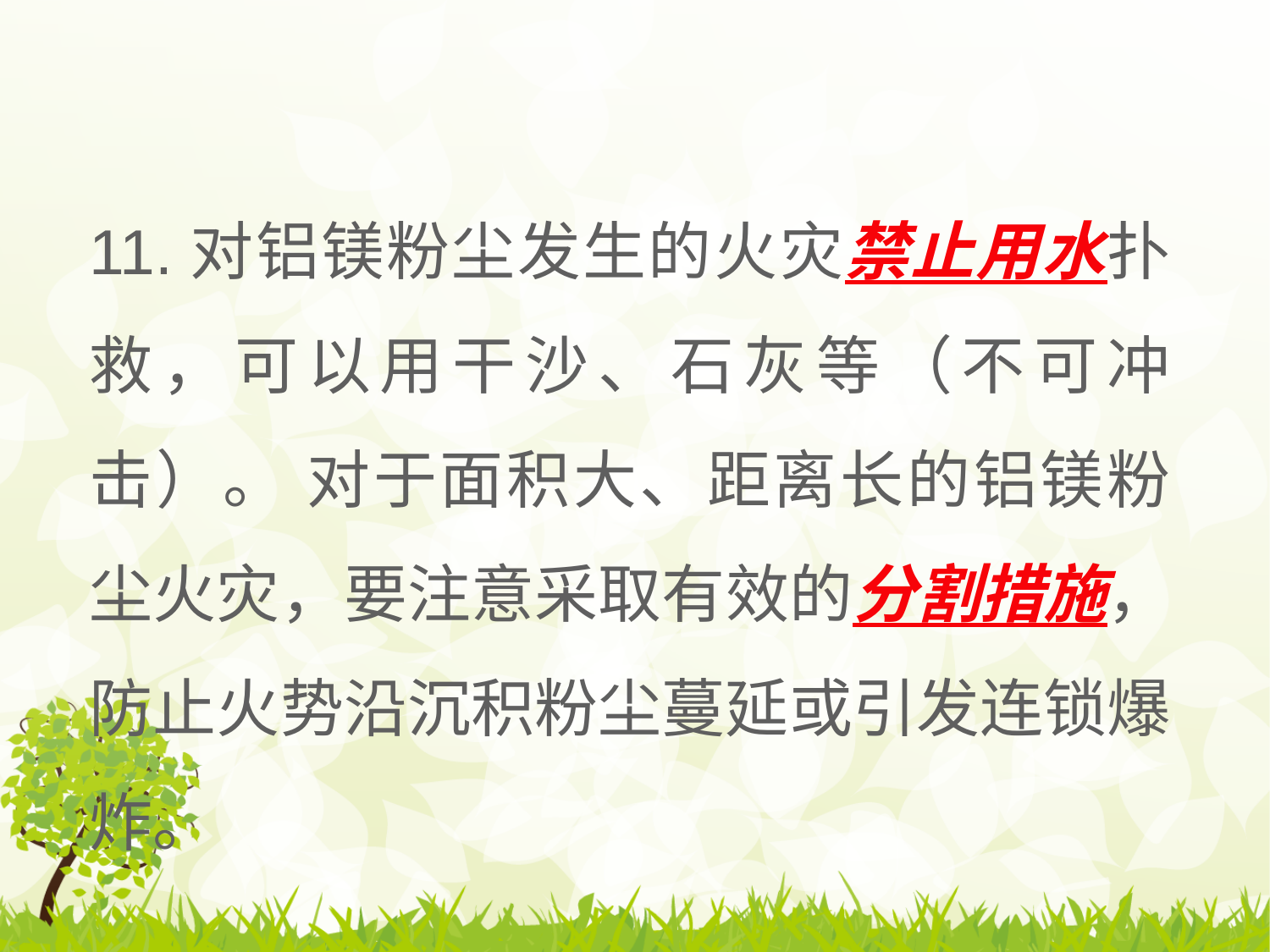

11.对铝镁粉尘发生的火灾禁止用水扑救，可以用干沙、石灰等（不可冲击）。 对于面积大、距离长的铝镁粉尘火灾，要注意采取有效的分割措施，防止火势沿沉积粉尘蔓延或引发连锁爆炸。